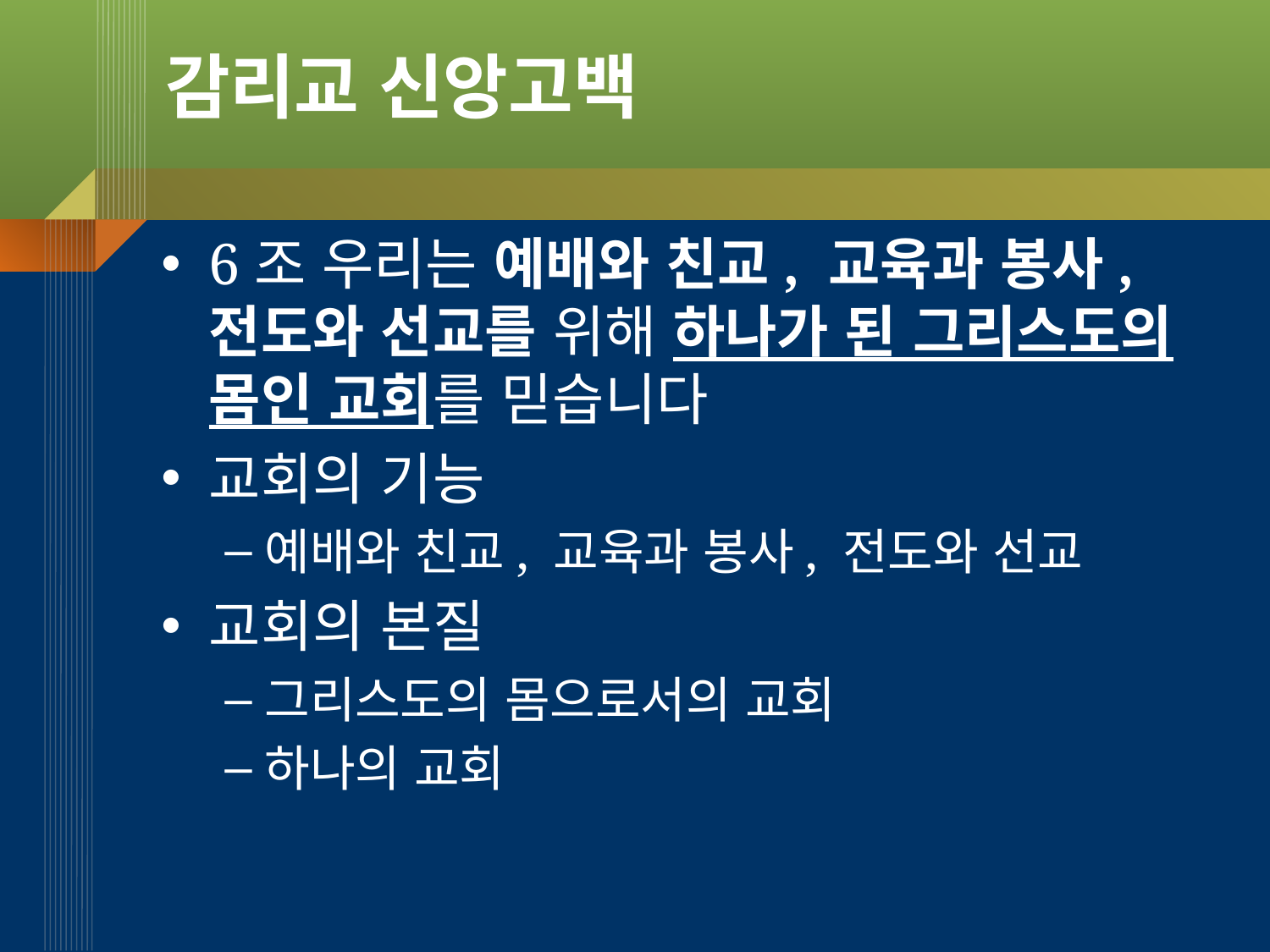

# 감리교 신앙고백
6조 우리는 예배와 친교, 교육과 봉사, 전도와 선교를 위해 하나가 된 그리스도의 몸인 교회를 믿습니다
교회의 기능
예배와 친교, 교육과 봉사, 전도와 선교
교회의 본질
그리스도의 몸으로서의 교회
하나의 교회